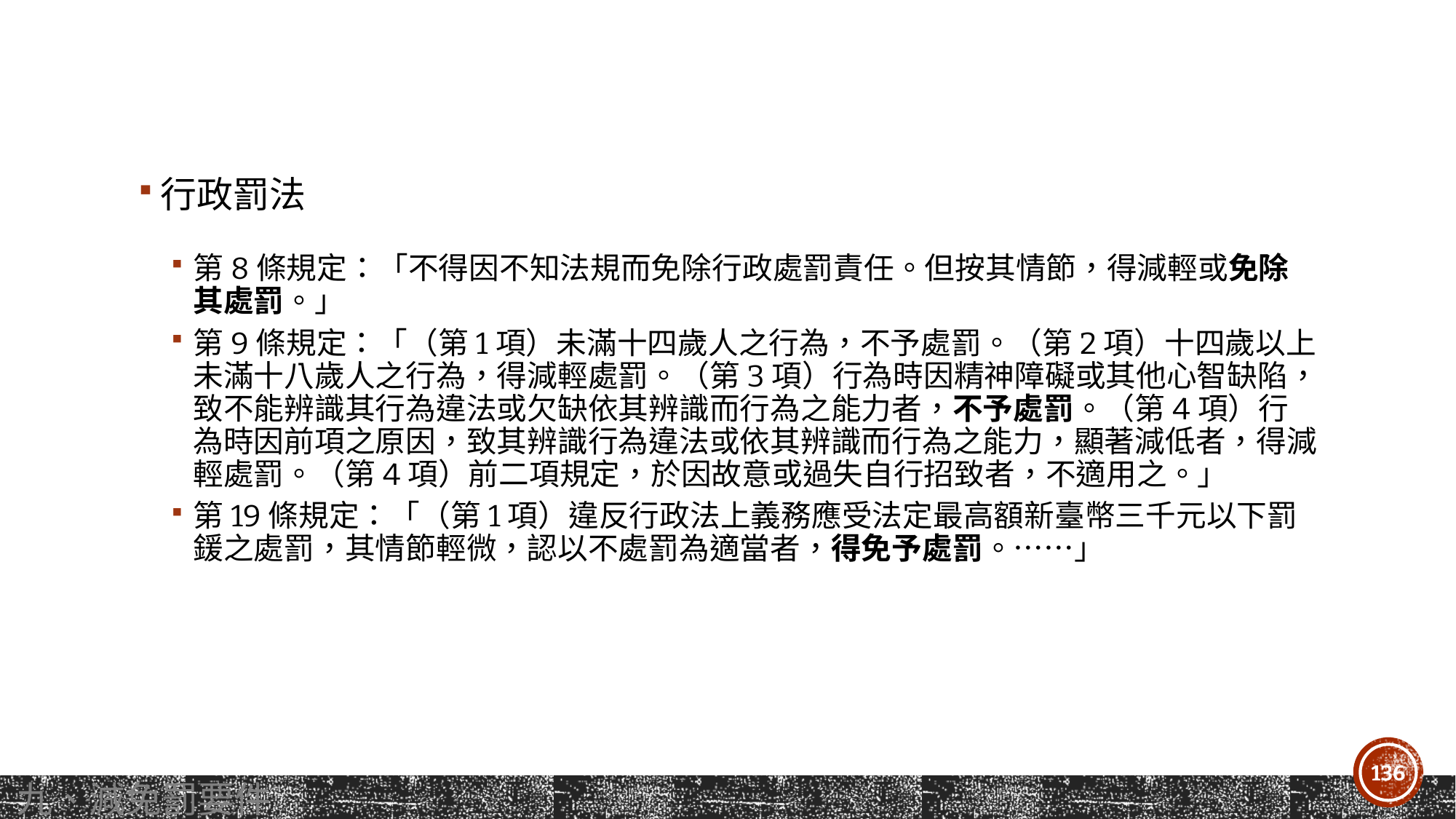

#
行政罰法

第8條規定：「不得因不知法規而免除行政處罰責任。但按其情節，得減輕或免除其處罰。」
第9條規定：「（第1項）未滿十四歲人之行為，不予處罰。（第2項）十四歲以上未滿十八歲人之行為，得減輕處罰。（第3項）行為時因精神障礙或其他心智缺陷，致不能辨識其行為違法或欠缺依其辨識而行為之能力者，不予處罰。（第4項）行為時因前項之原因，致其辨識行為違法或依其辨識而行為之能力，顯著減低者，得減輕處罰。（第4項）前二項規定，於因故意或過失自行招致者，不適用之。」
第19條規定：「（第1項）違反行政法上義務應受法定最高額新臺幣三千元以下罰鍰之處罰，其情節輕微，認以不處罰為適當者，得免予處罰。……」
136